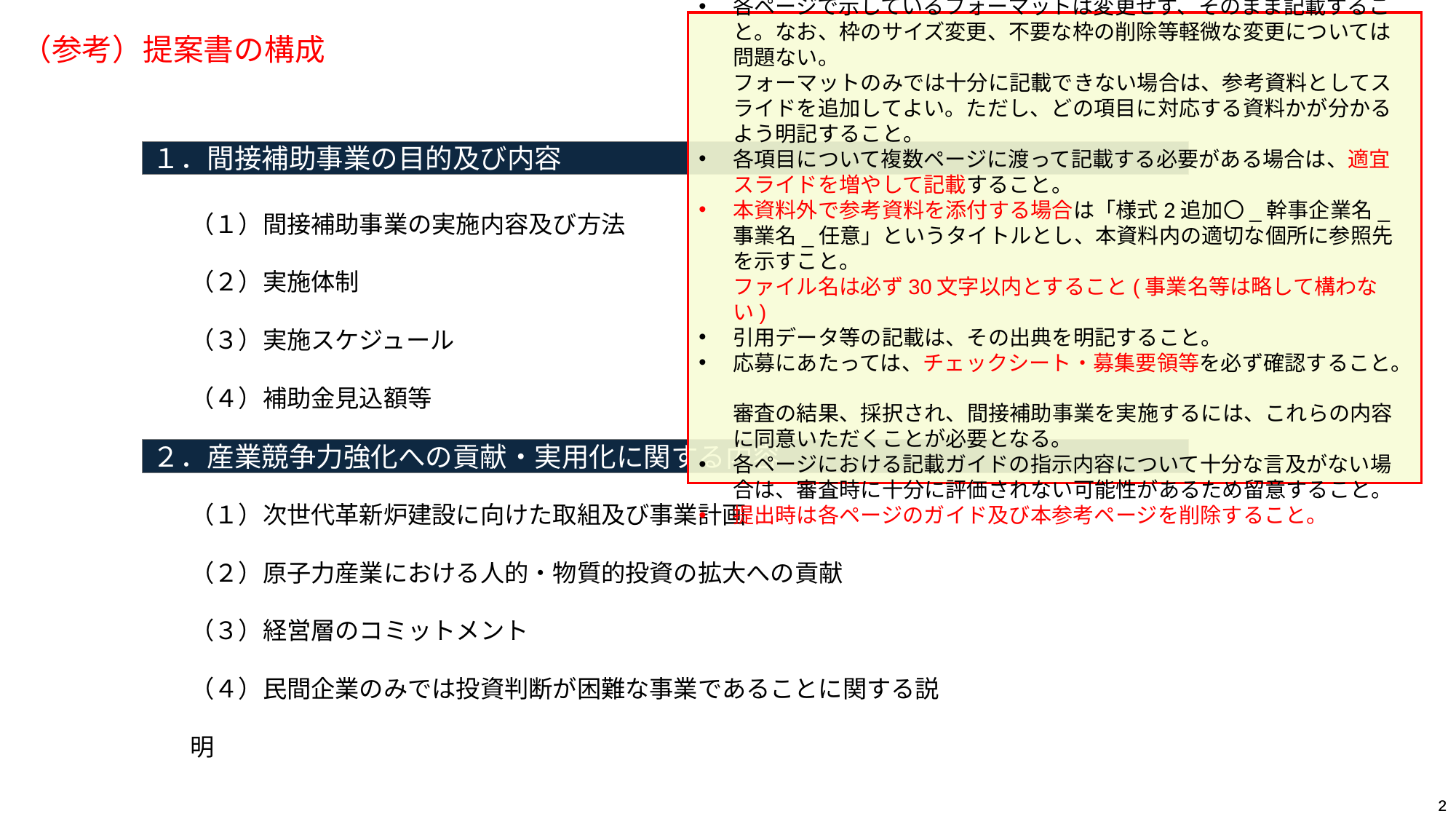

（注意事項）
各ページで示しているフォーマットは変更せず、そのまま記載すること。なお、枠のサイズ変更、不要な枠の削除等軽微な変更については問題ない。
フォーマットのみでは十分に記載できない場合は、参考資料としてスライドを追加してよい。ただし、どの項目に対応する資料かが分かるよう明記すること。
各項目について複数ページに渡って記載する必要がある場合は、適宜スライドを増やして記載すること。
本資料外で参考資料を添付する場合は「様式2追加〇_幹事企業名_事業名_任意」というタイトルとし、本資料内の適切な個所に参照先を示すこと。
ファイル名は必ず30文字以内とすること(事業名等は略して構わない)
引用データ等の記載は、その出典を明記すること。
応募にあたっては、チェックシート・募集要領等を必ず確認すること。
審査の結果、採択され、間接補助事業を実施するには、これらの内容に同意いただくことが必要となる。
各ページにおける記載ガイドの指示内容について十分な言及がない場合は、審査時に十分に評価されない可能性があるため留意すること。
提出時は各ページのガイド及び本参考ページを削除すること。
（参考）提案書の構成
１．間接補助事業の目的及び内容
（１）間接補助事業の実施内容及び方法
（２）実施体制
（３）実施スケジュール
（４）補助金見込額等

（１）次世代革新炉建設に向けた取組及び事業計画
（２）原子力産業における人的・物質的投資の拡大への貢献
（３）経営層のコミットメント
（４）民間企業のみでは投資判断が困難な事業であることに関する説明
２．産業競争力強化への貢献・実用化に関する内容